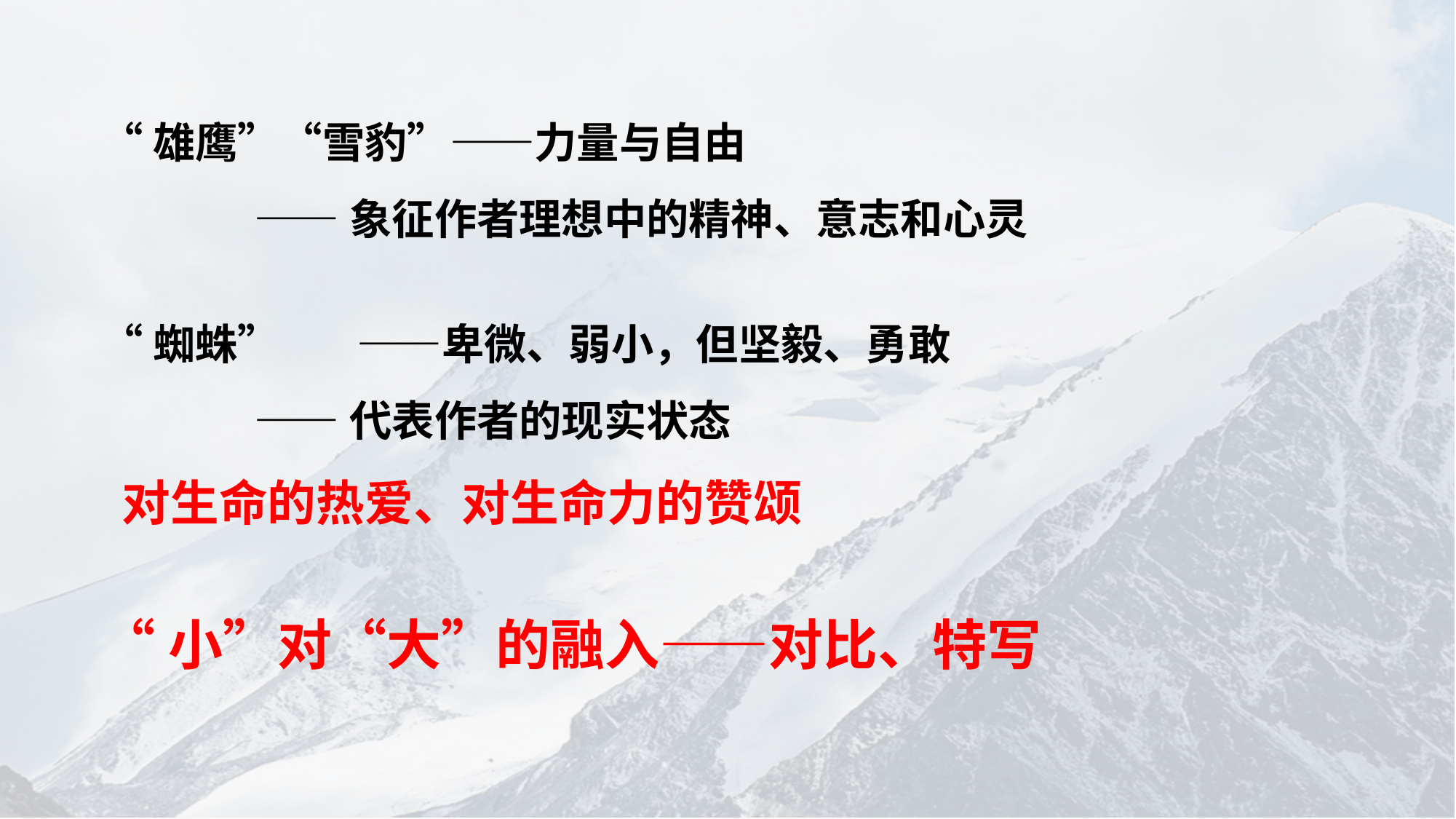

“雄鹰”“雪豹”——力量与自由
                ——象征作者理想中的精神、意志和心灵

“蜘蛛”        ——卑微、弱小，但坚毅、勇敢
                ——代表作者的现实状态
对生命的热爱、对生命力的赞颂
“小”对“大”的融入——对比、特写